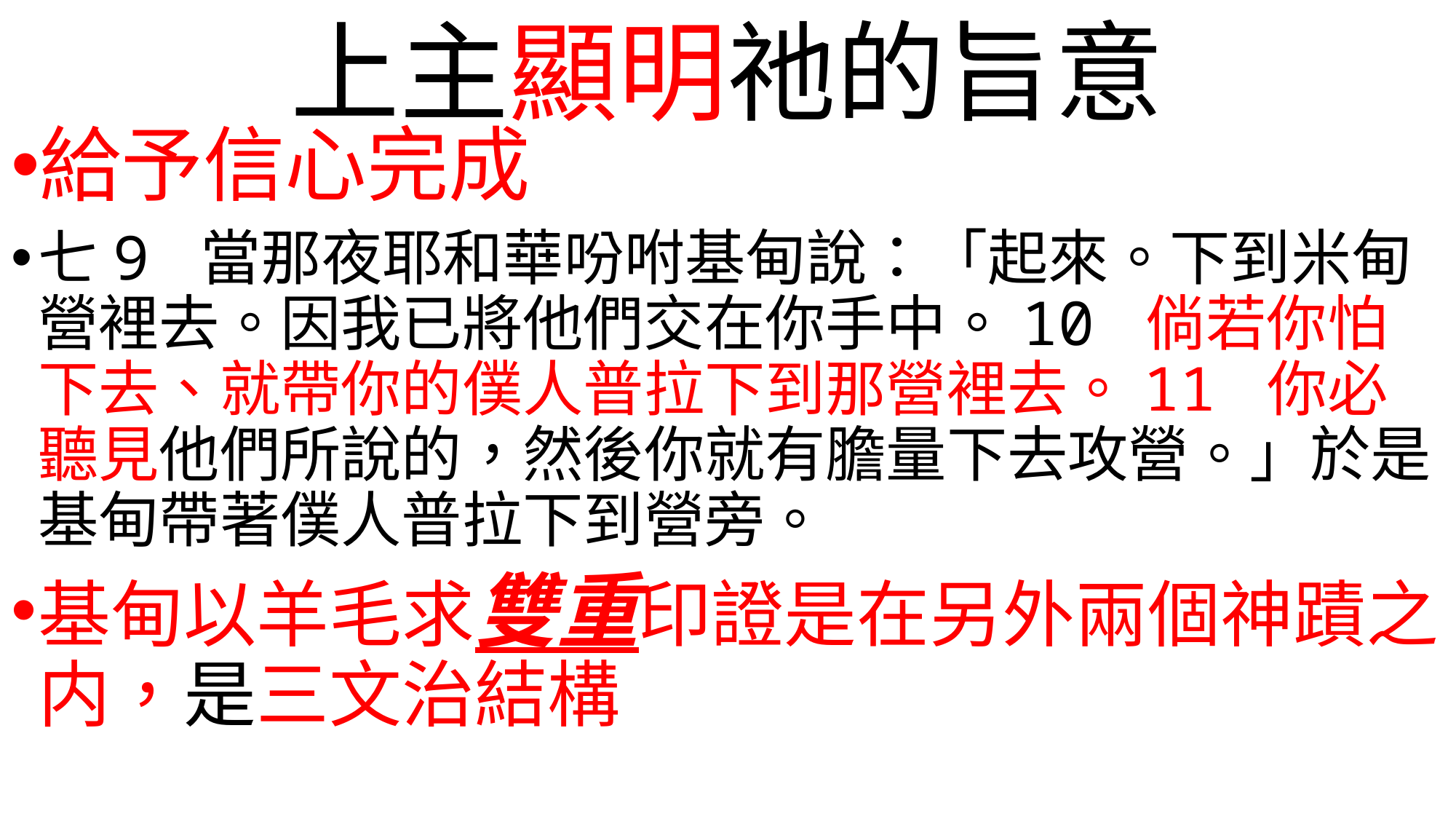

# 上主顯明祂的旨意
給予信心完成
七9 當那夜耶和華吩咐基甸說：「起來。下到米甸營裡去。因我已將他們交在你手中。10 倘若你怕下去、就帶你的僕人普拉下到那營裡去。11 你必聽見他們所說的，然後你就有膽量下去攻營。」於是基甸帶著僕人普拉下到營旁。
基甸以羊毛求雙重印證是在另外兩個神蹟之内，是三文治結構